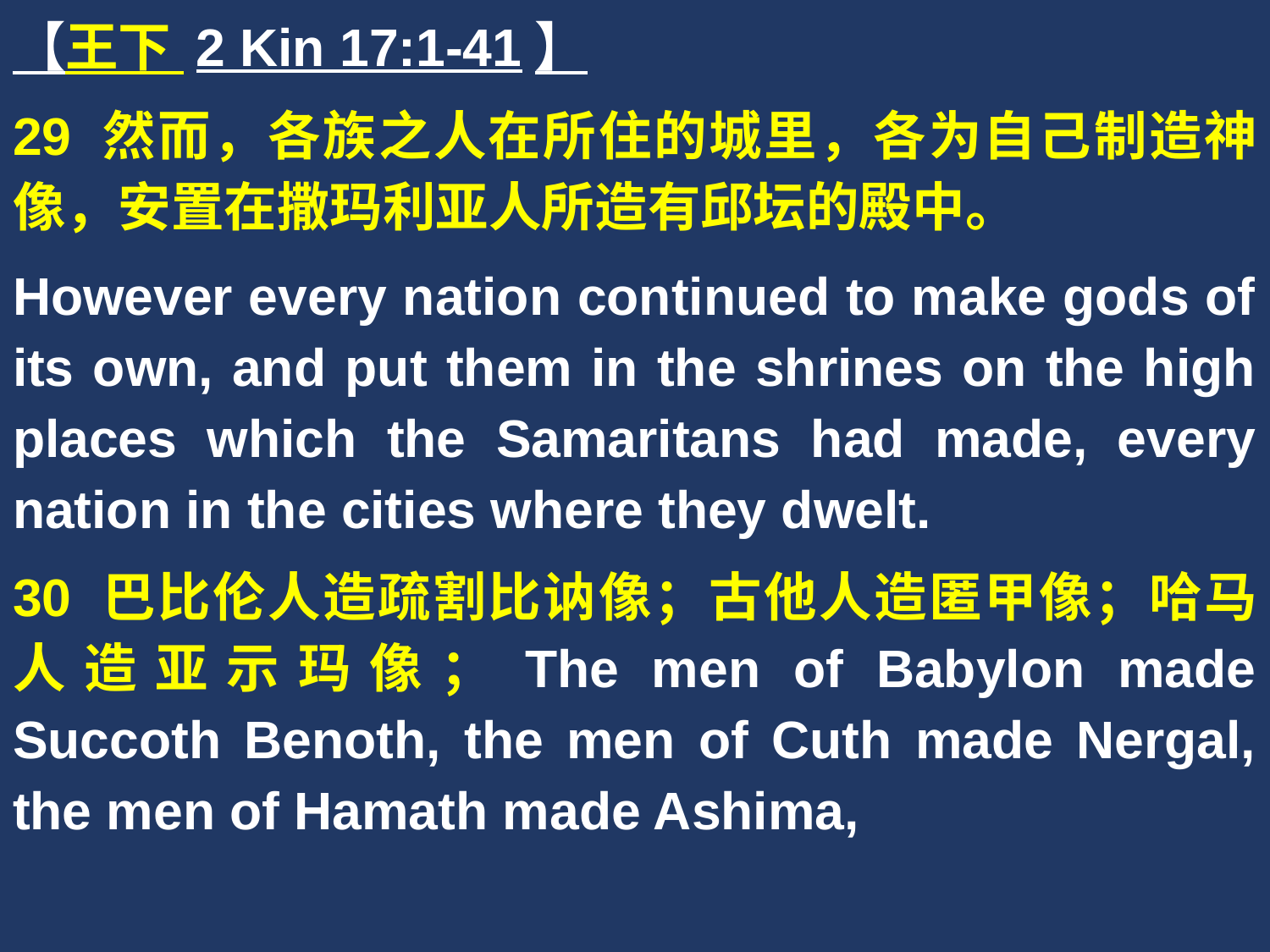

【王下 2 Kin 17:1-41】
29 然而，各族之人在所住的城里，各为自己制造神像，安置在撒玛利亚人所造有邱坛的殿中。
However every nation continued to make gods of its own, and put them in the shrines on the high places which the Samaritans had made, every nation in the cities where they dwelt.
30 巴比伦人造疏割比讷像；古他人造匿甲像；哈马人造亚示玛像；The men of Babylon made Succoth Benoth, the men of Cuth made Nergal, the men of Hamath made Ashima,